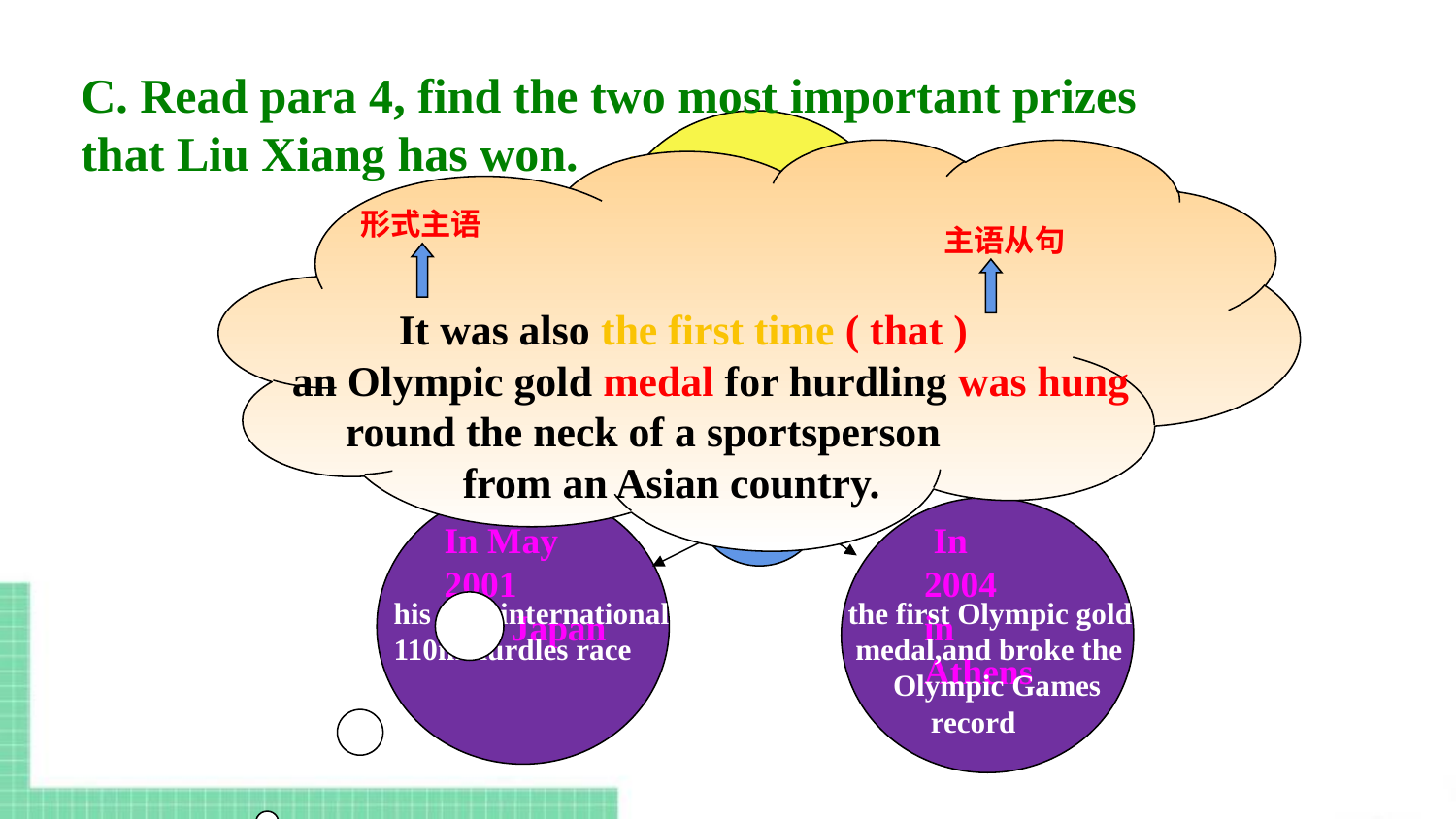

prizes

C. Read para 4, find the two most important prizes that Liu Xiang has won.

the reason
形式主语
主语从句

          It was also the first time ( that )
an Olympic gold medal for hurdling was hung
     round the neck of a sportsperson
                from an Asian country.
In May 2001
   in Japan
 In  2004
in Athens

his first international
110m hurdles race
the first Olympic gold
 medal,and broke the
      Olympic Games
           record